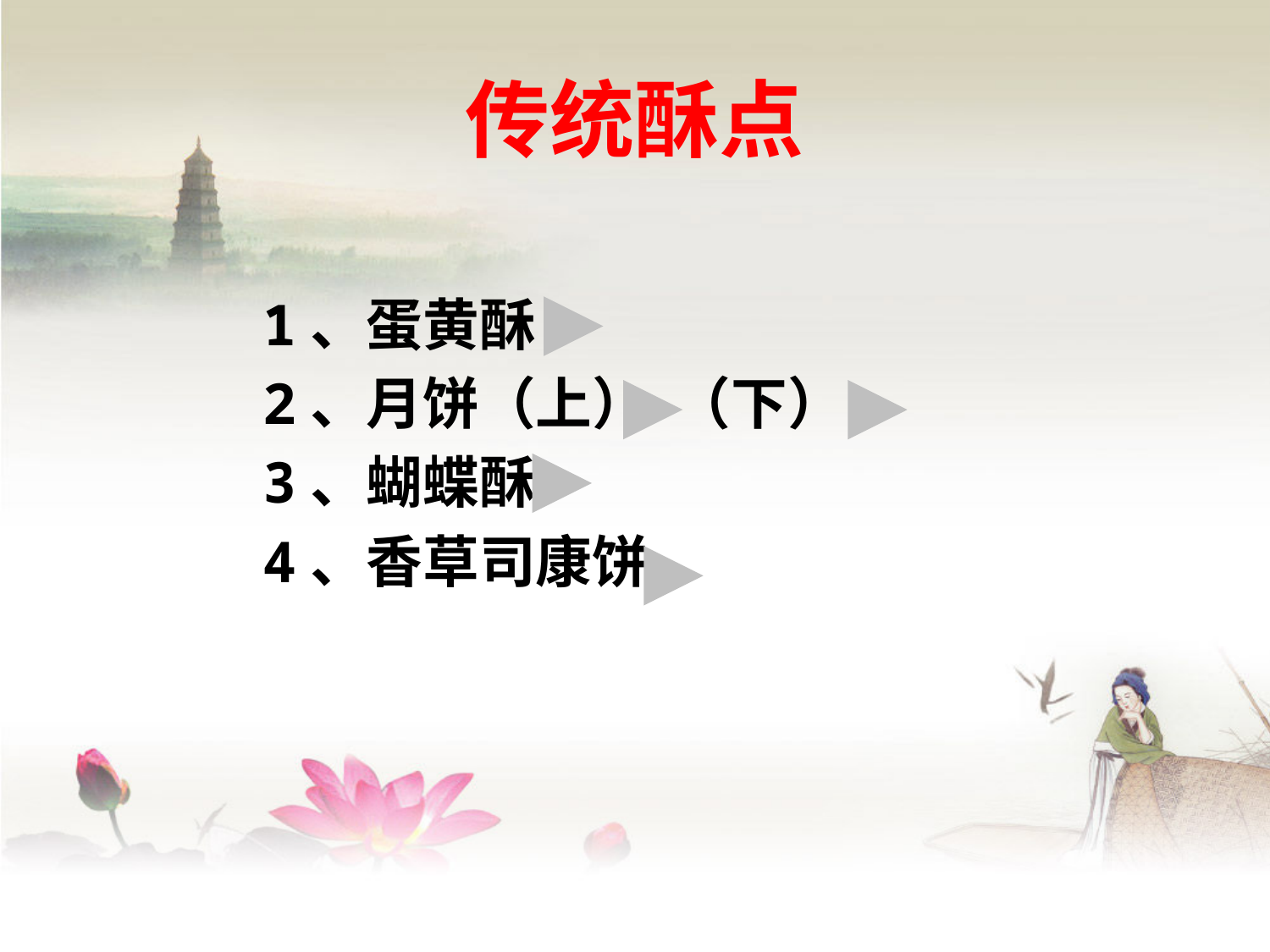

# 传统酥点
1、蛋黄酥
2、月饼（上）  （下）
3、蝴蝶酥
4、香草司康饼